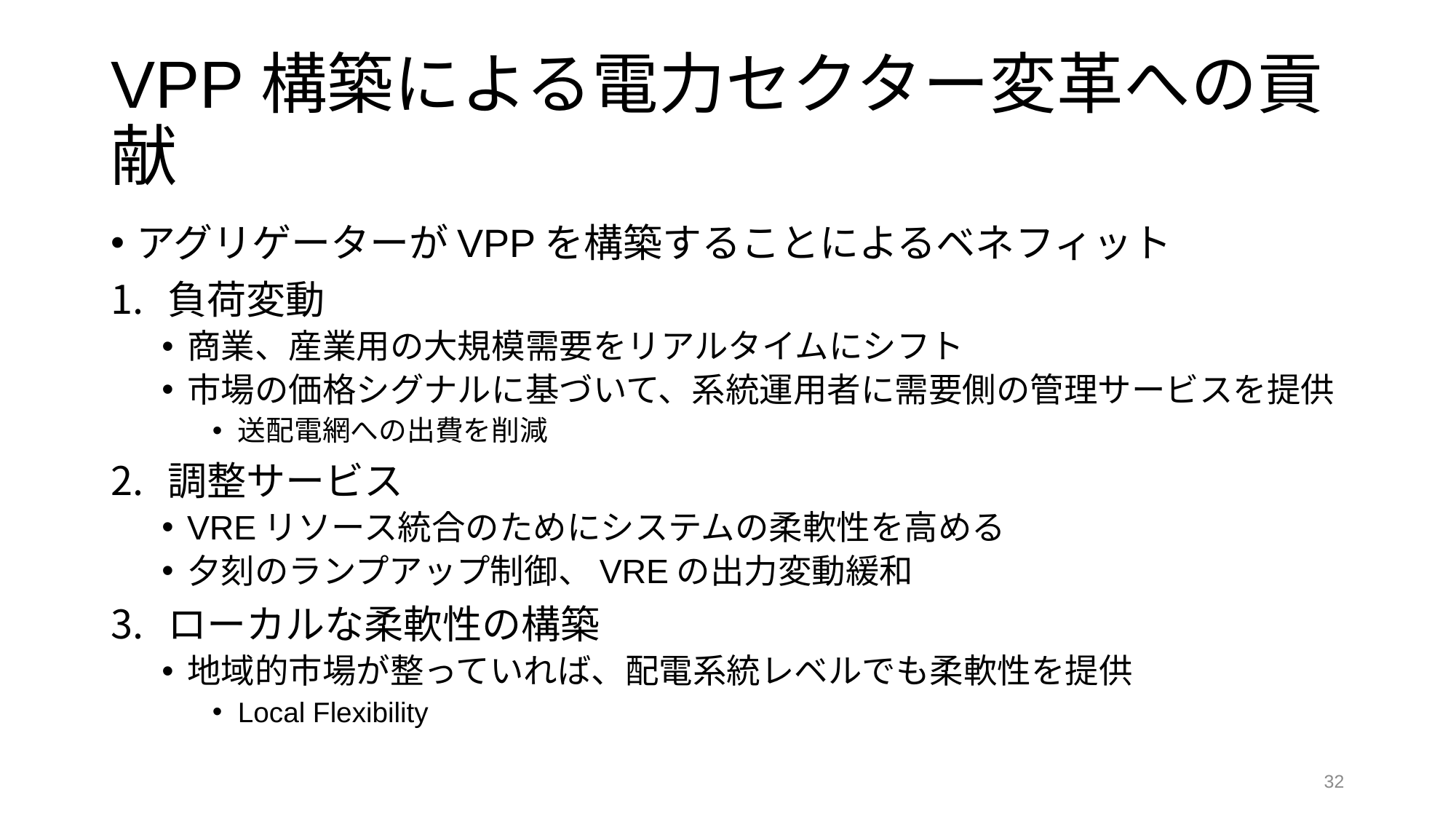

# VPP構築による電力セクター変革への貢献
アグリゲーターがVPPを構築することによるベネフィット
負荷変動
商業、産業用の大規模需要をリアルタイムにシフト
市場の価格シグナルに基づいて、系統運用者に需要側の管理サービスを提供
送配電網への出費を削減
調整サービス
VREリソース統合のためにシステムの柔軟性を高める
夕刻のランプアップ制御、VREの出力変動緩和
ローカルな柔軟性の構築
地域的市場が整っていれば、配電系統レベルでも柔軟性を提供
Local Flexibility

32